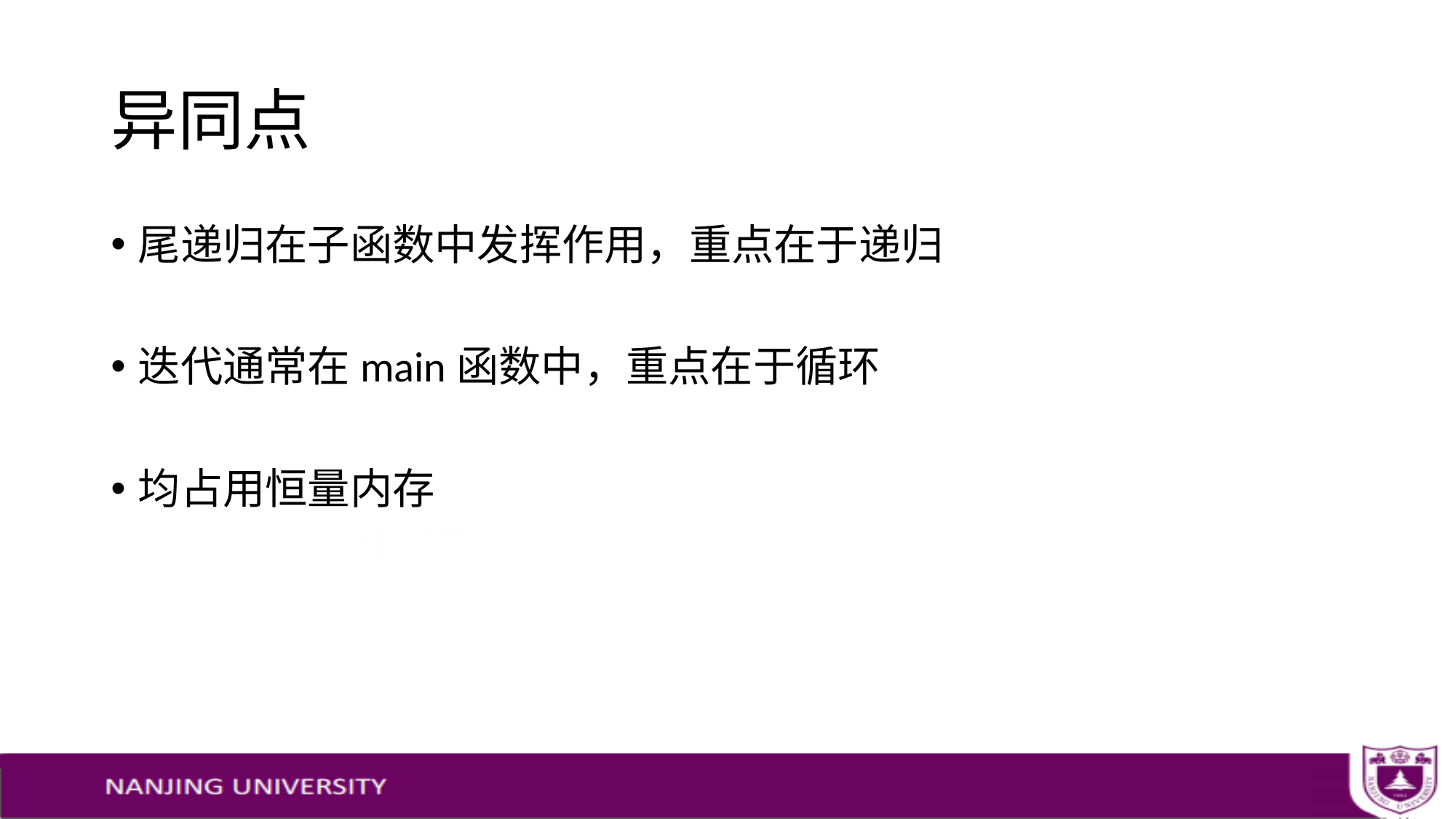

# 异同点
尾递归在子函数中发挥作用，重点在于递归

迭代通常在main函数中，重点在于循环

均占用恒量内存